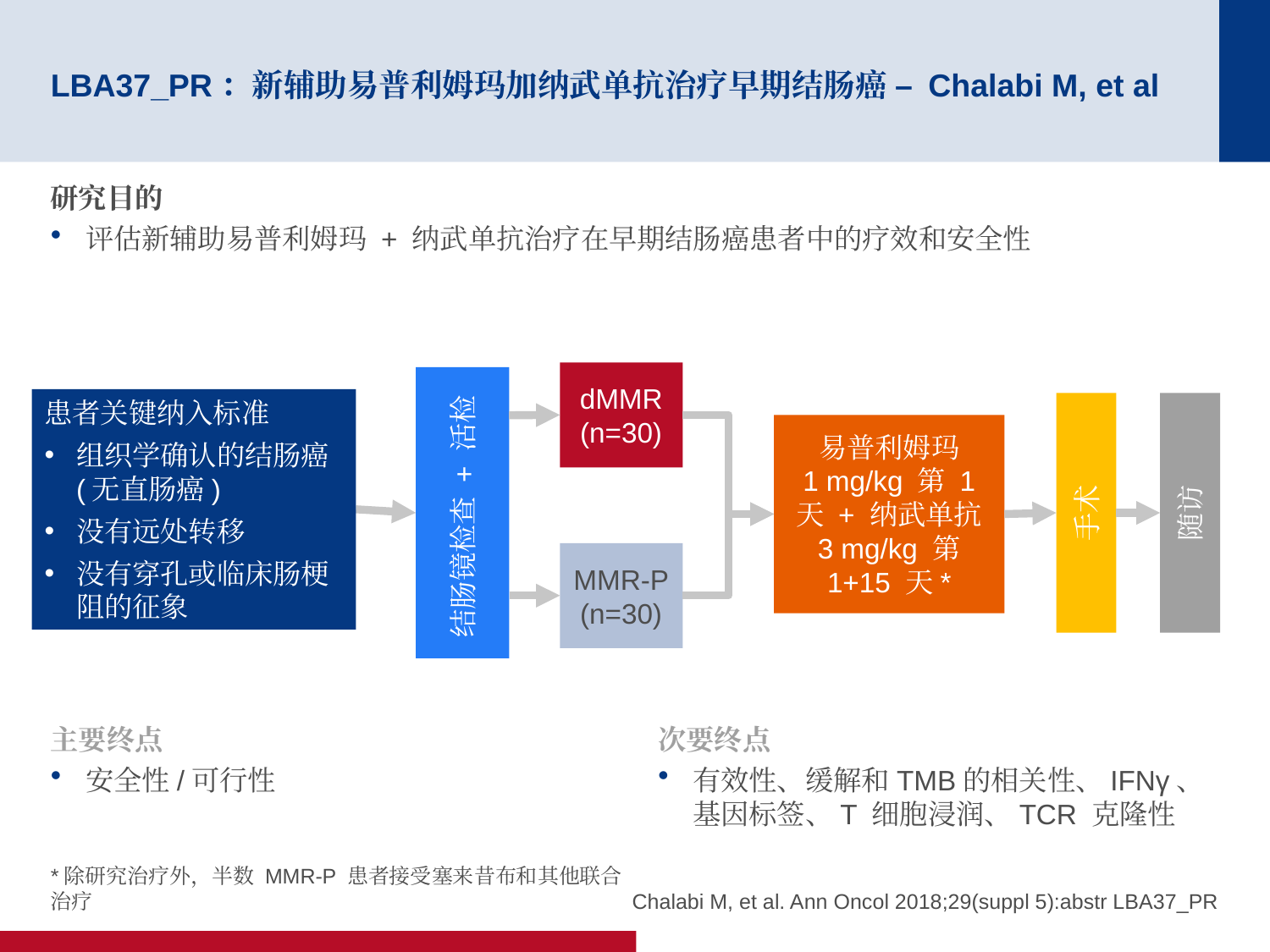

# LBA37_PR：新辅助易普利姆玛加纳武单抗治疗早期结肠癌 – Chalabi M, et al
研究目的
评估新辅助易普利姆玛 + 纳武单抗治疗在早期结肠癌患者中的疗效和安全性
dMMR
(n=30)
患者关键纳入标准
组织学确认的结肠癌 (无直肠癌)
没有远处转移
没有穿孔或临床肠梗阻的征象
易普利姆玛
1 mg/kg 第 1 天 + 纳武单抗
3 mg/kg 第 1+15 天*
结肠镜检查 + 活检
手术
随访
MMR-P
(n=30)
主要终点
安全性/可行性
次要终点
有效性、缓解和TMB的相关性、IFNγ、基因标签、T 细胞浸润、TCR 克隆性
*除研究治疗外，半数 MMR-P 患者接受塞来昔布和其他联合治疗
Chalabi M, et al. Ann Oncol 2018;29(suppl 5):abstr LBA37_PR